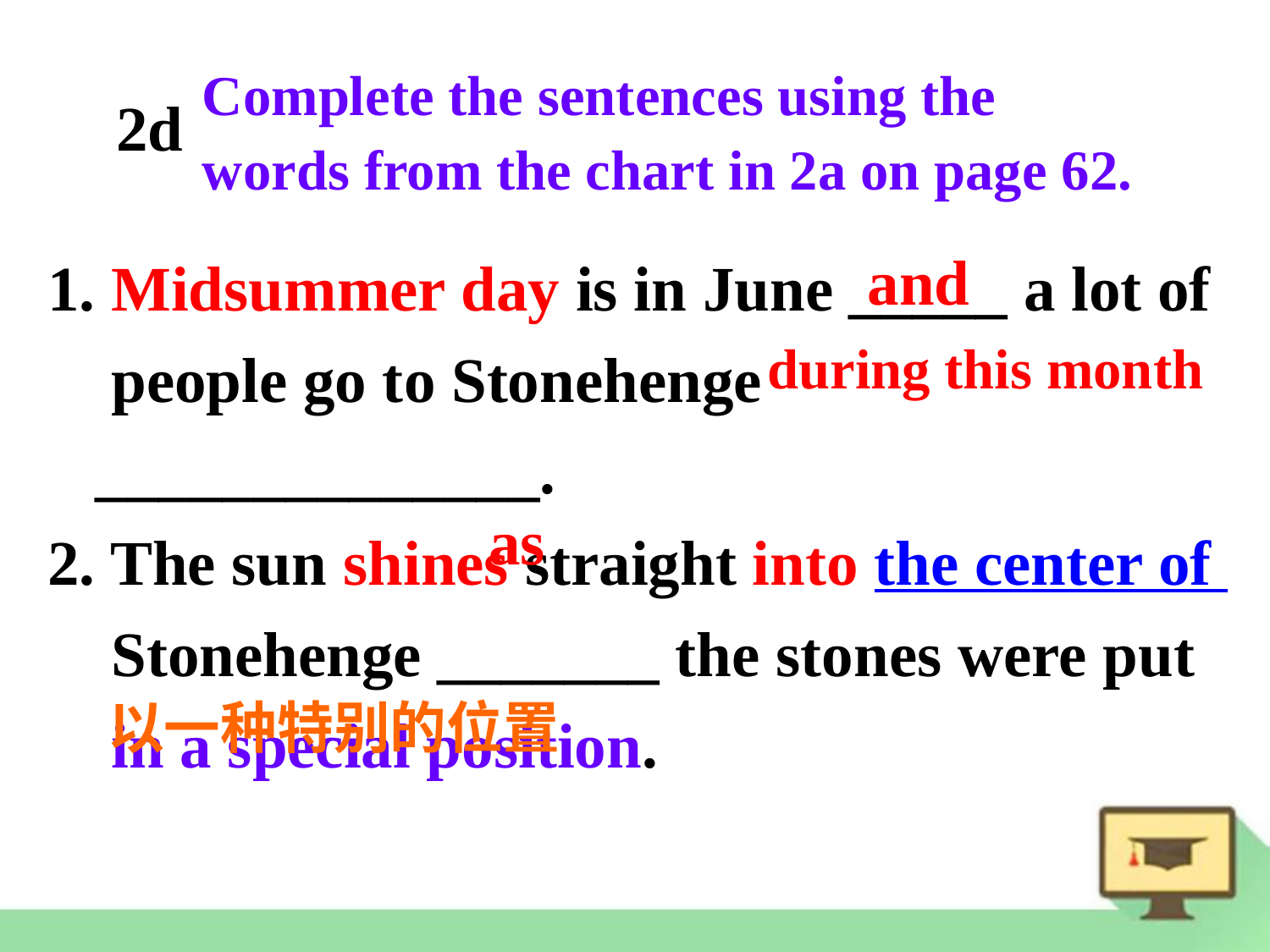

Complete the sentences using the words from the chart in 2a on page 62.
2d
1. Midsummer day is in June _____ a lot of
    people go to Stonehenge ______________.
2. The sun shines straight into the center of
    Stonehenge _______ the stones were put
    in a special position.
and
during this month
as
以一种特别的位置